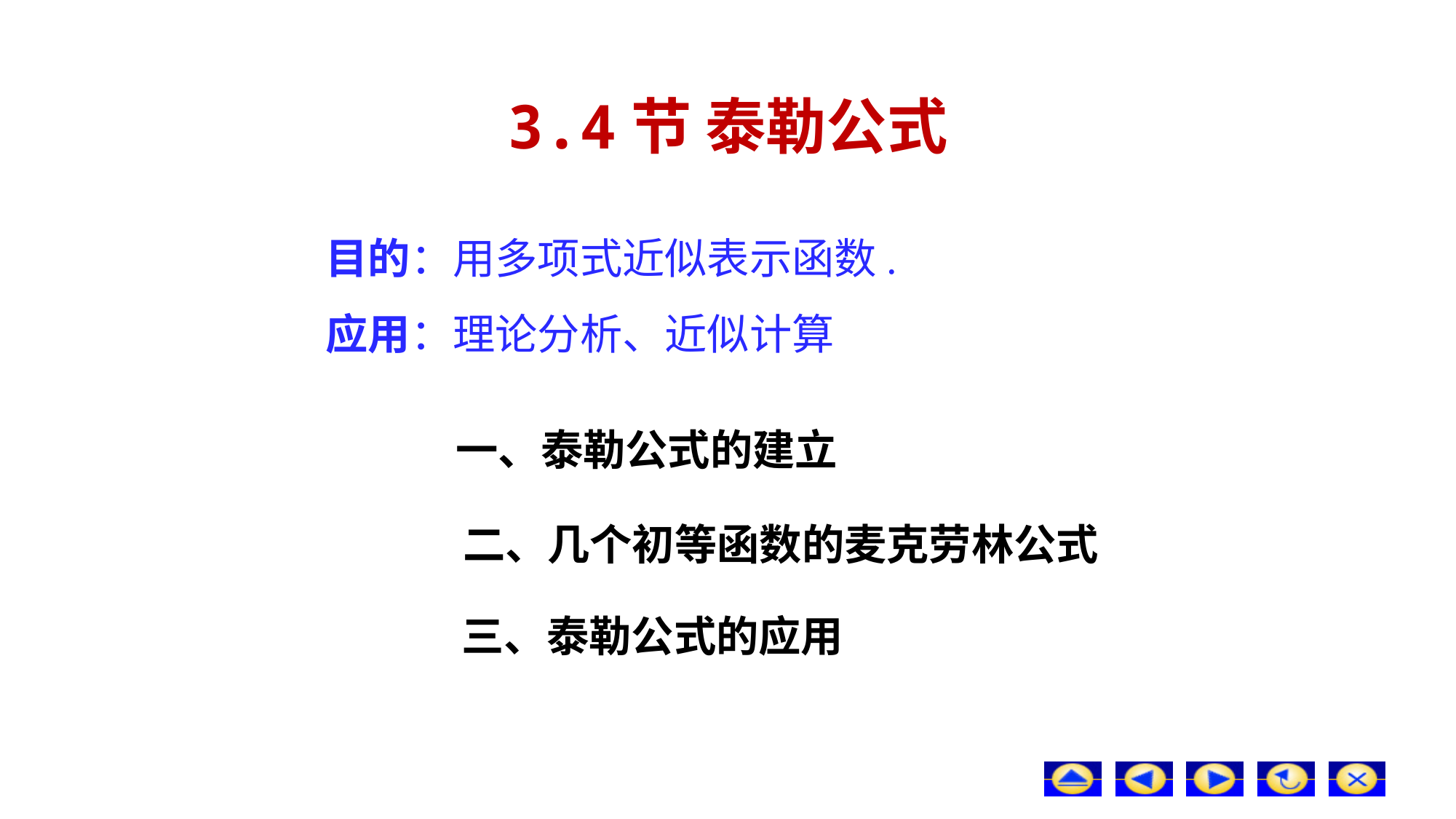

3.4节 泰勒公式
目的：用多项式近似表示函数.
应用：理论分析、近似计算
一、泰勒公式的建立
二、几个初等函数的麦克劳林公式
三、泰勒公式的应用